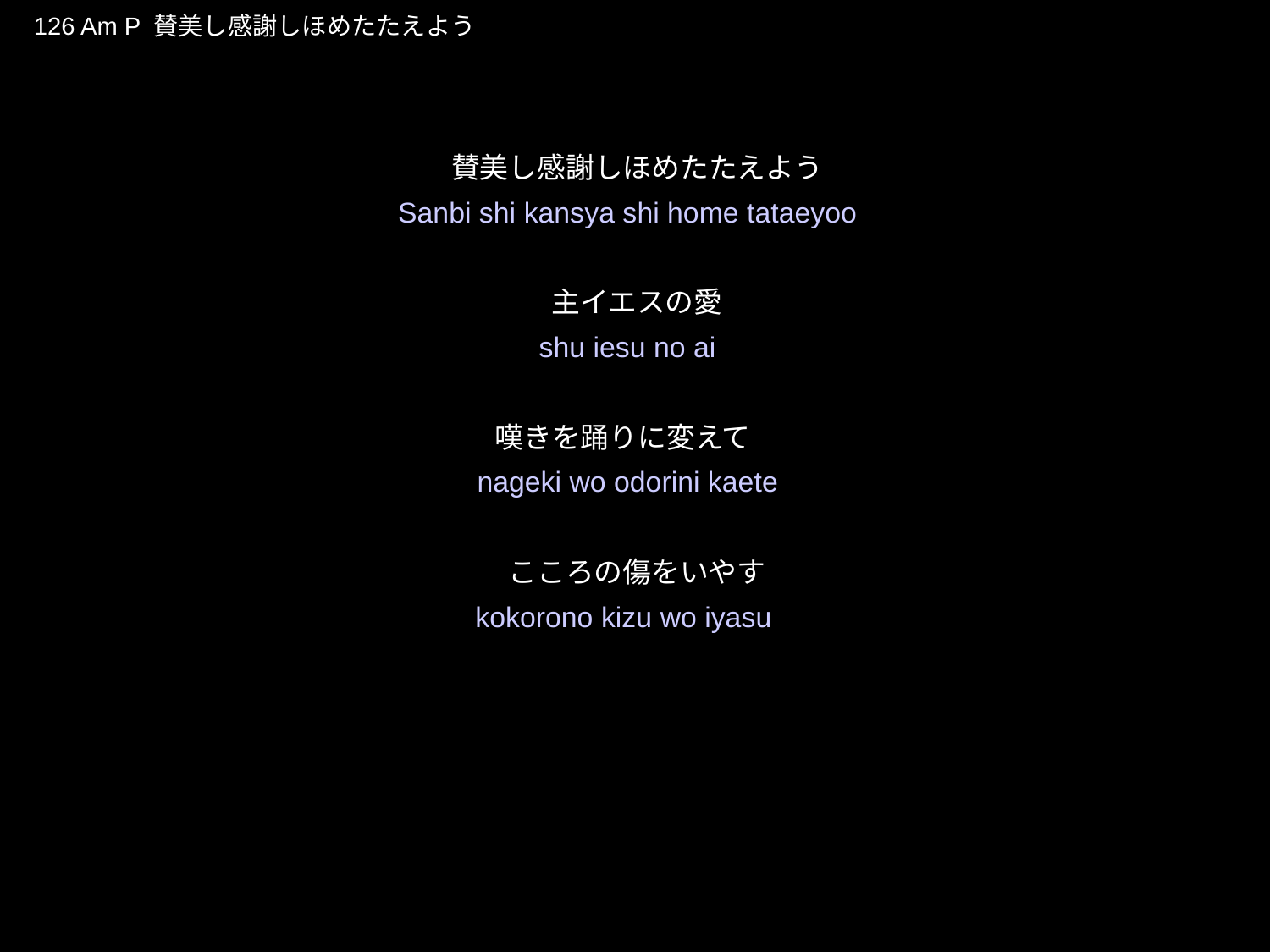

さんびしかんしゃしほめたたえよう
126 Am P 賛美し感謝しほめたたえよう
賛美し感謝しほめたたえよう

主イエスの愛

嘆きを踊りに変えて

こころの傷をいやす
Sanbi shi kansya shi home tataeyoo

shu iesu no ai

nageki wo odorini kaete

kokorono kizu wo iyasu